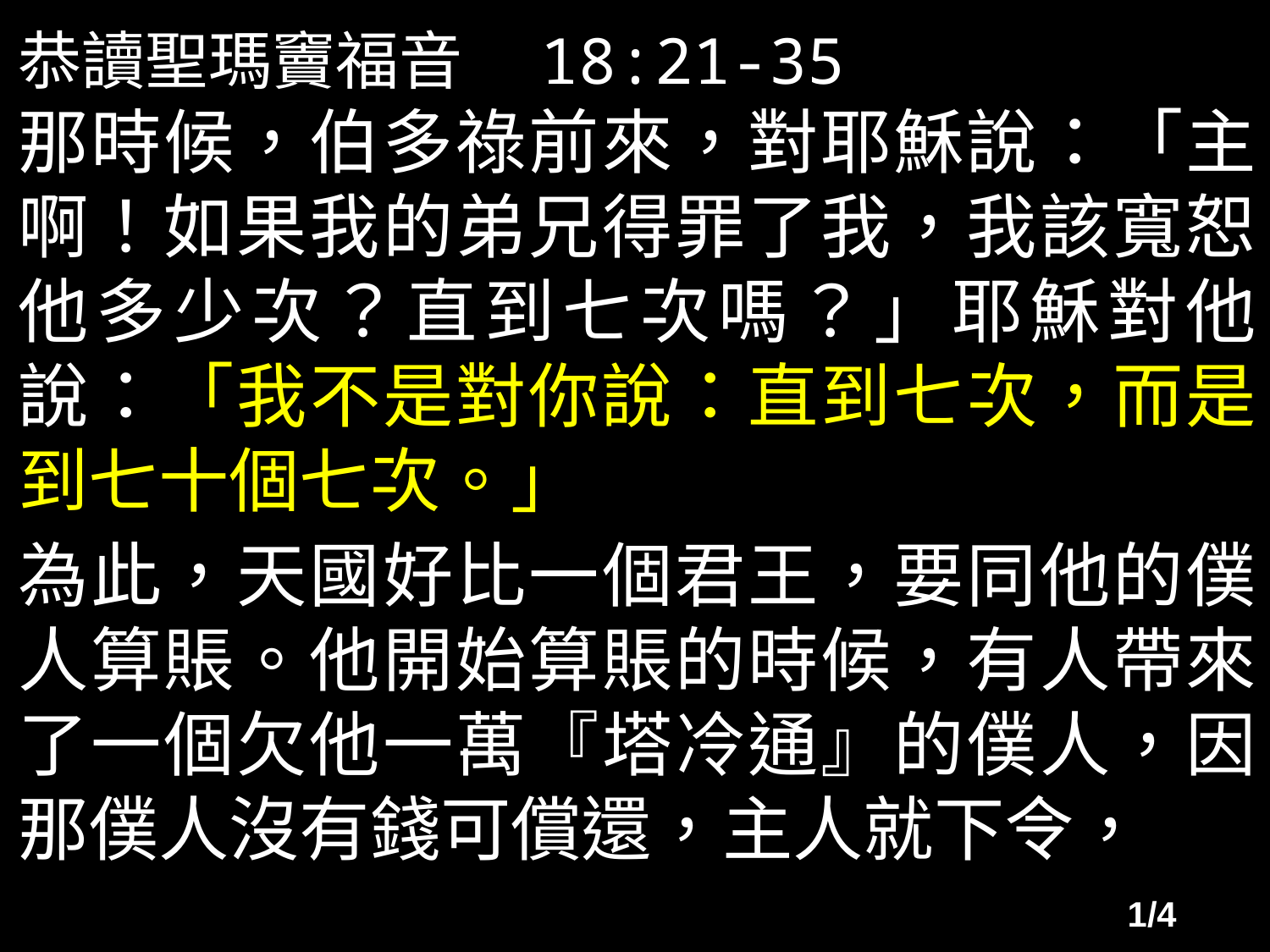

恭讀聖瑪竇福音　18:21-35
那時候，伯多祿前來，對耶穌說：「主啊！如果我的弟兄得罪了我，我該寬恕他多少次？直到七次嗎？」耶穌對他說：「我不是對你說：直到七次，而是到七十個七次。」
為此，天國好比一個君王，要同他的僕人算賬。他開始算賬的時候，有人帶來了一個欠他一萬『塔冷通』的僕人，因那僕人沒有錢可償還，主人就下令，
1/4